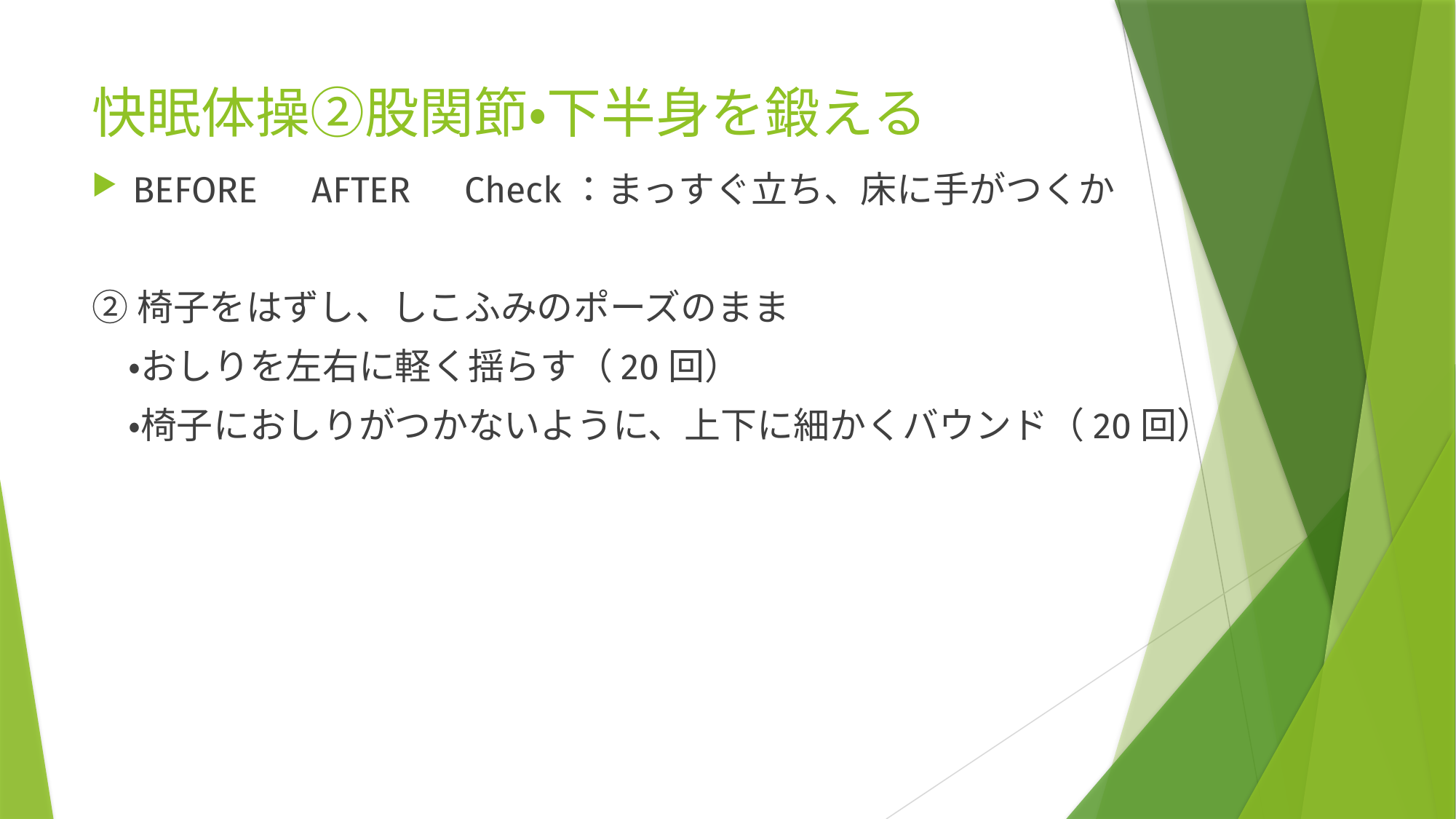

# 快眠体操②股関節・下半身を鍛える
BEFORE　AFTER　Check：まっすぐ立ち、床に手がつくか

②椅子をはずし、しこふみのポーズのまま
　・おしりを左右に軽く揺らす（20回）
　・椅子におしりがつかないように、上下に細かくバウンド（20回）